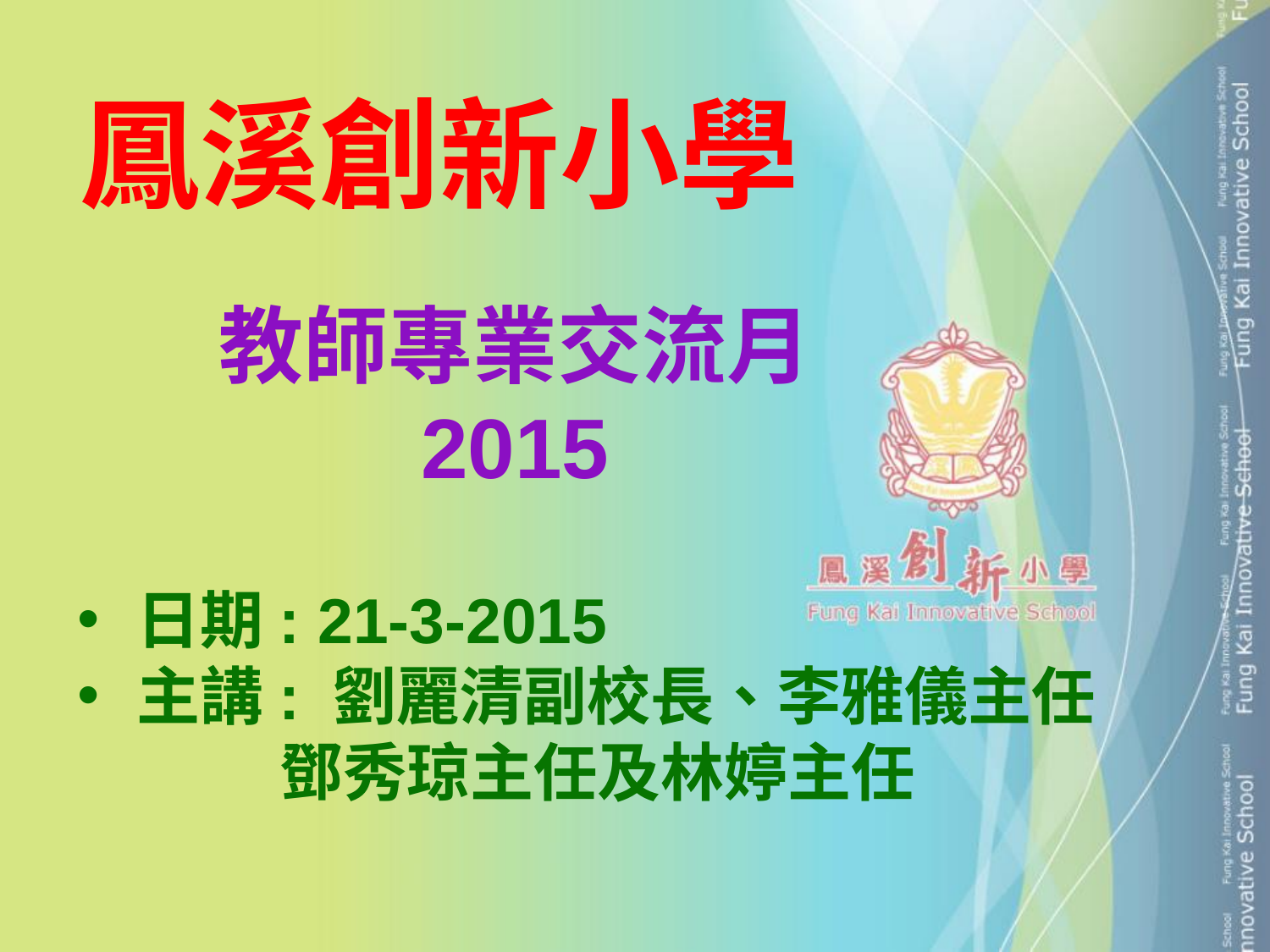

鳳溪創新小學
教師專業交流月
2015
 日期: 21-3-2015
 主講: 劉麗清副校長、李雅儀主任
             鄧秀琼主任及林婷主任